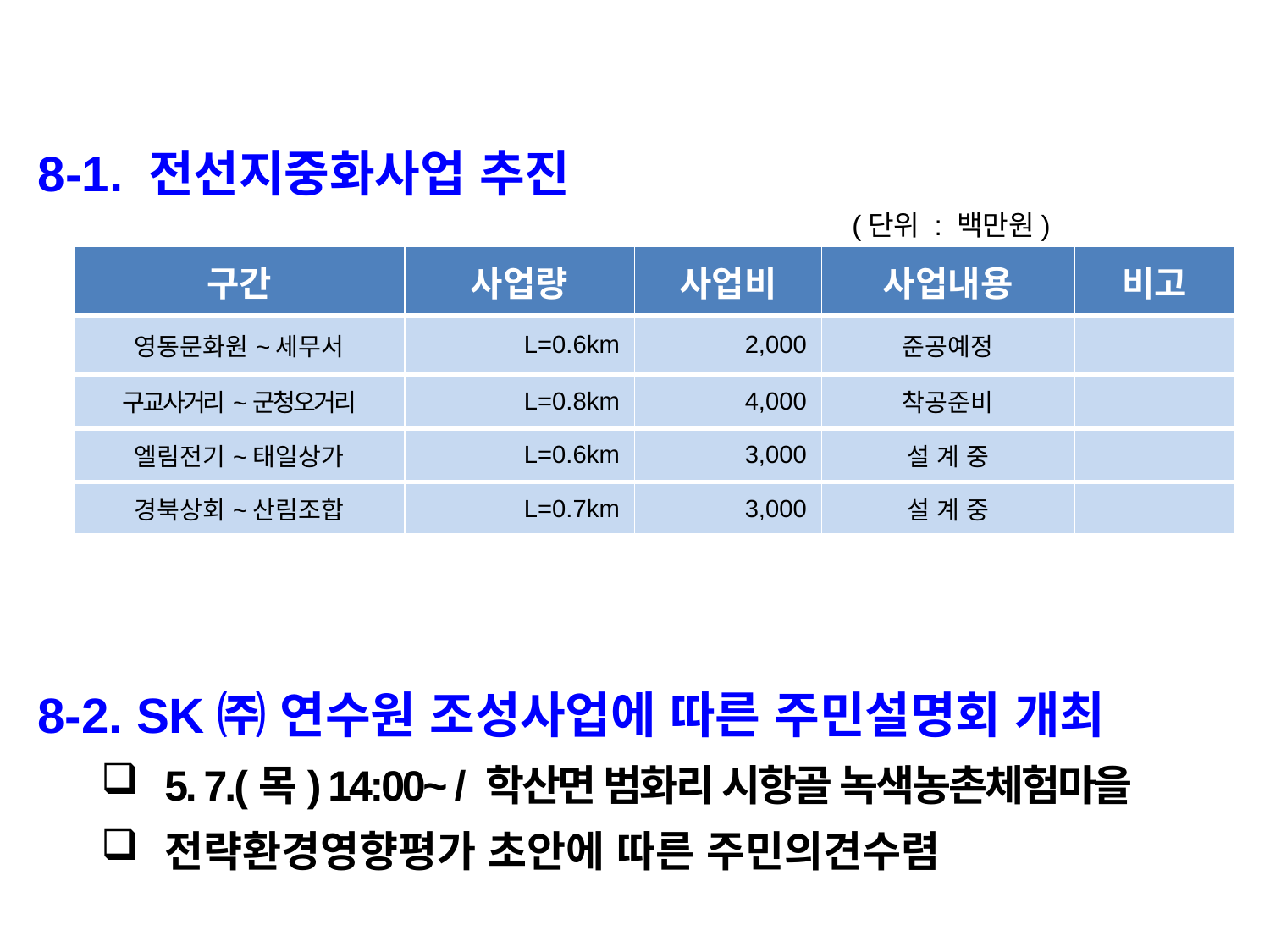

8-1. 전선지중화사업 추진
                                                                                                        (단위 : 백만원)
| 구간 | 사업량 | 사업비 | 사업내용 | 비고 |
| --- | --- | --- | --- | --- |
| 영동문화원~세무서 | L=0.6km | 2,000 | 준공예정 |  |
| 구교사거리~군청오거리 | L=0.8km | 4,000 | 착공준비 |  |
| 엘림전기~태일상가 | L=0.6km | 3,000 | 설 계 중 |  |
| 경북상회~산림조합 | L=0.7km | 3,000 | 설 계 중 |  |
8-2. SK㈜ 연수원 조성사업에 따른 주민설명회 개최
5. 7.(목) 14:00~ / 학산면 범화리 시항골 녹색농촌체험마을
전략환경영향평가 초안에 따른 주민의견수렴